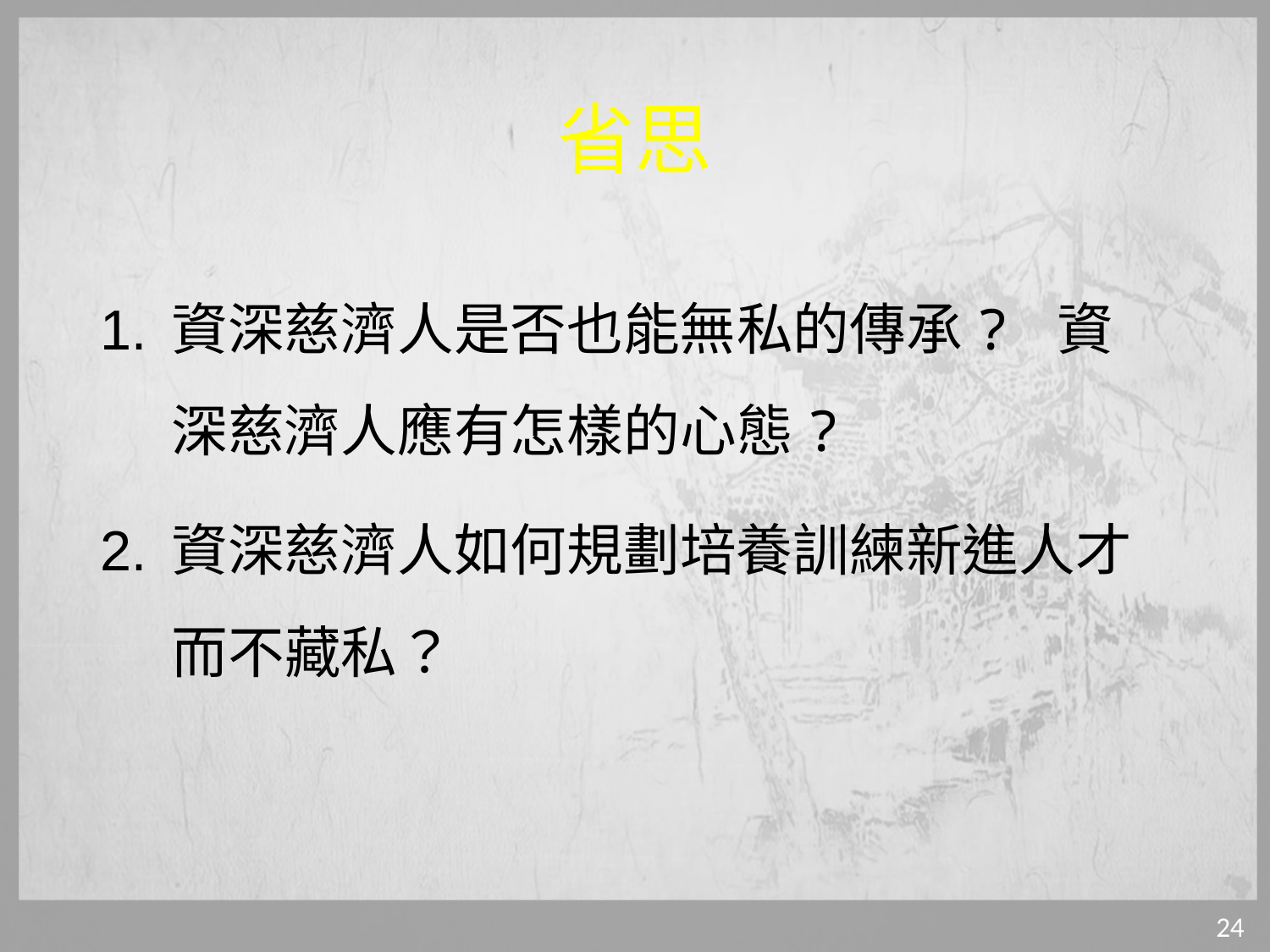

# 省思
資深慈濟人是否也能無私的傳承? 資深慈濟人應有怎樣的心態?
資深慈濟人如何規劃培養訓練新進人才而不藏私？

24